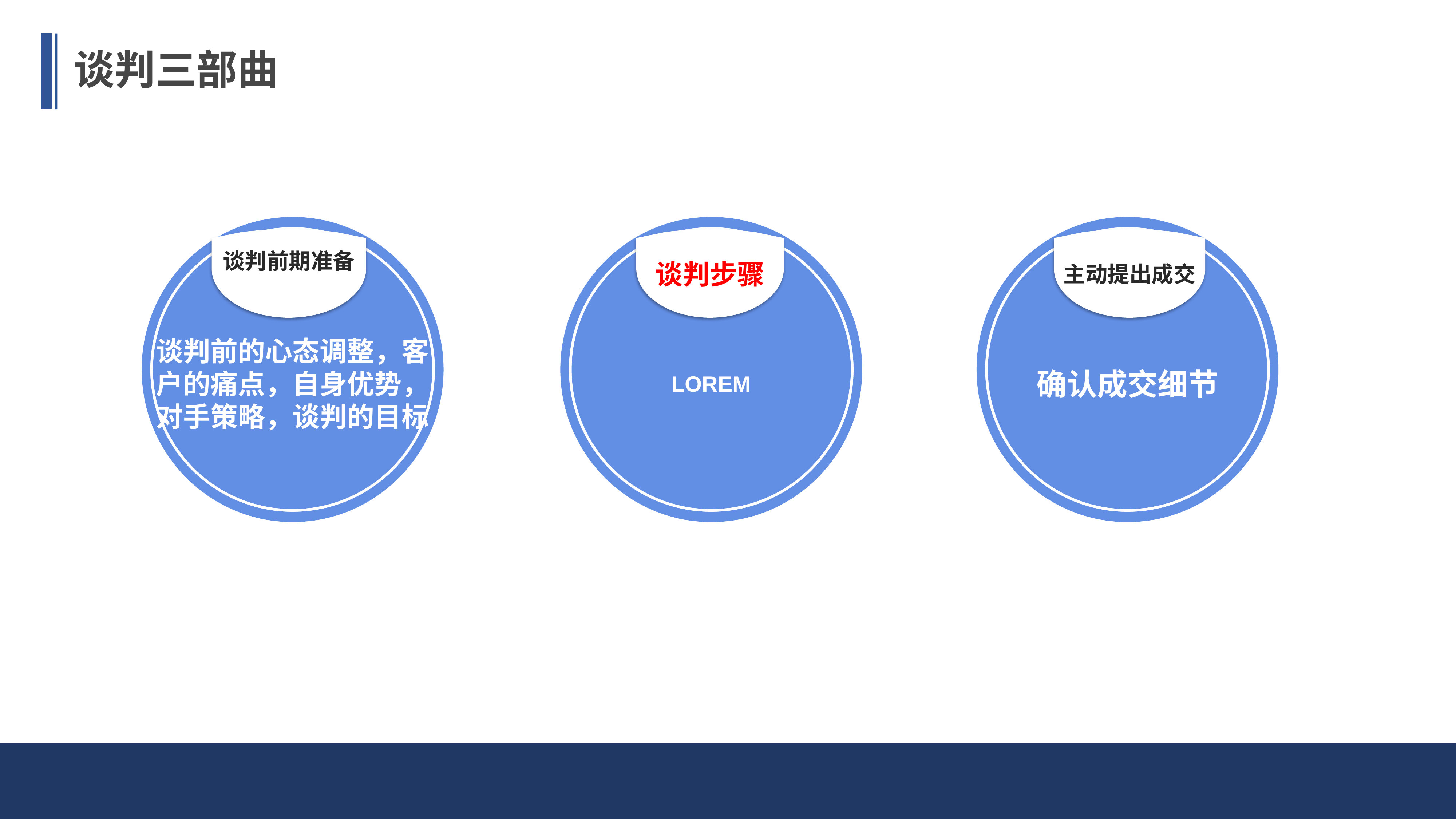

谈判三部曲
谈判前的心态调整，客户的痛点，自身优势，对手策略，谈判的目标
谈判前期准备

LOREM
谈判步骤
确认成交细节
主动提出成交